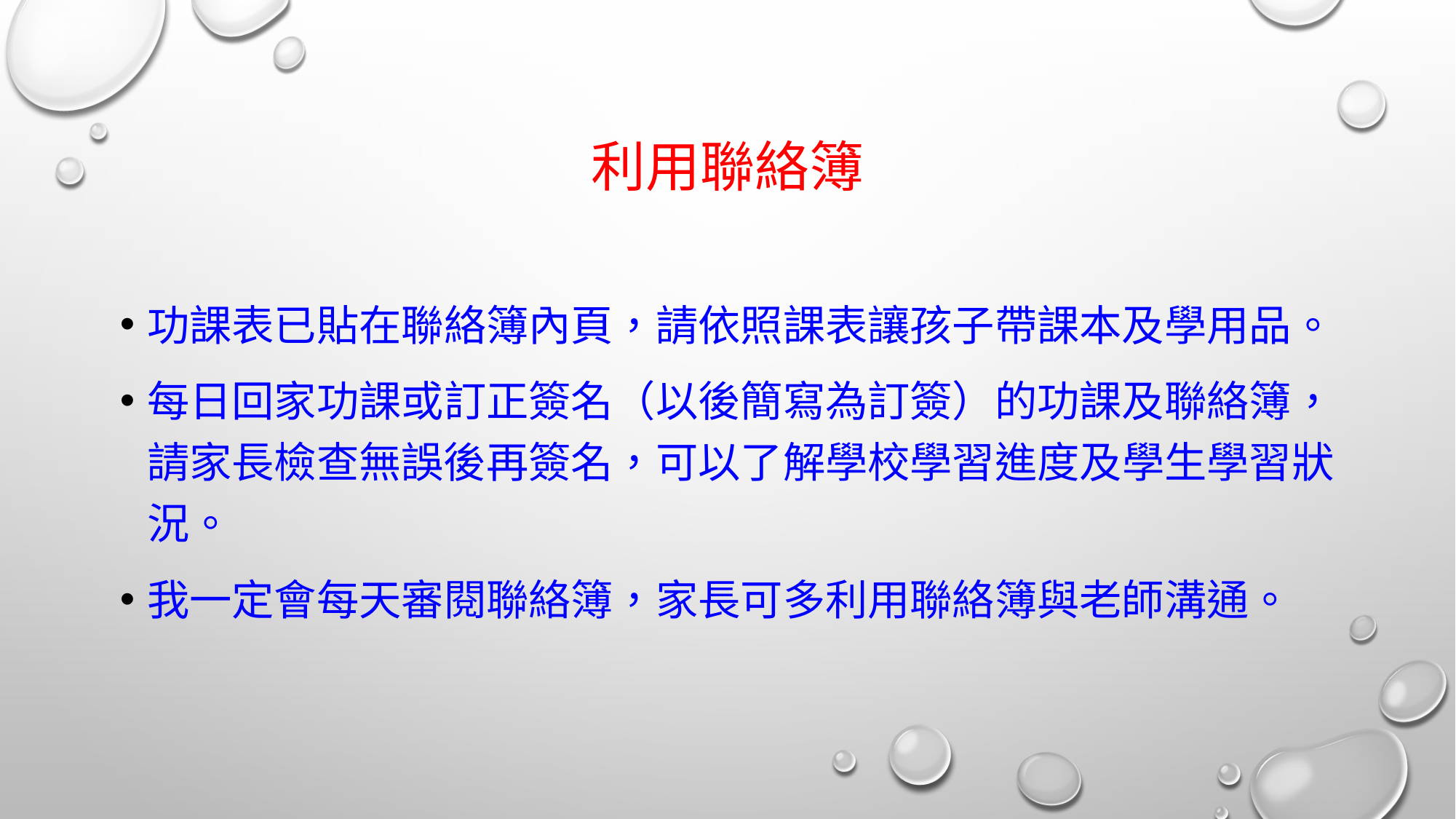

# 利用聯絡簿
功課表已貼在聯絡簿內頁，請依照課表讓孩子帶課本及學用品。
每日回家功課或訂正簽名（以後簡寫為訂簽）的功課及聯絡簿，請家長檢查無誤後再簽名，可以了解學校學習進度及學生學習狀況。
我一定會每天審閱聯絡簿，家長可多利用聯絡簿與老師溝通。